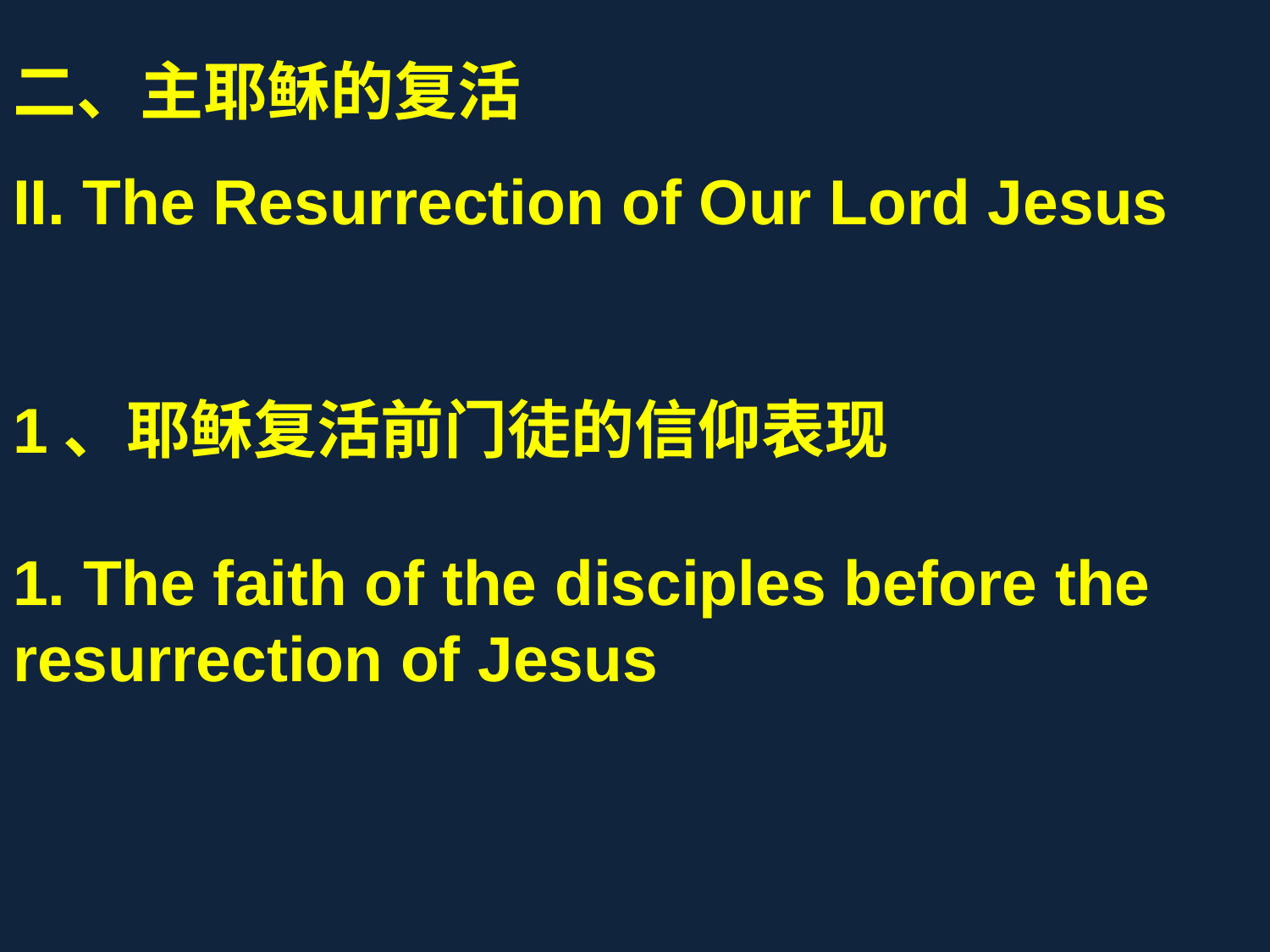

二、主耶稣的复活
II. The Resurrection of Our Lord Jesus
1、耶稣复活前门徒的信仰表现
1. The faith of the disciples before the resurrection of Jesus